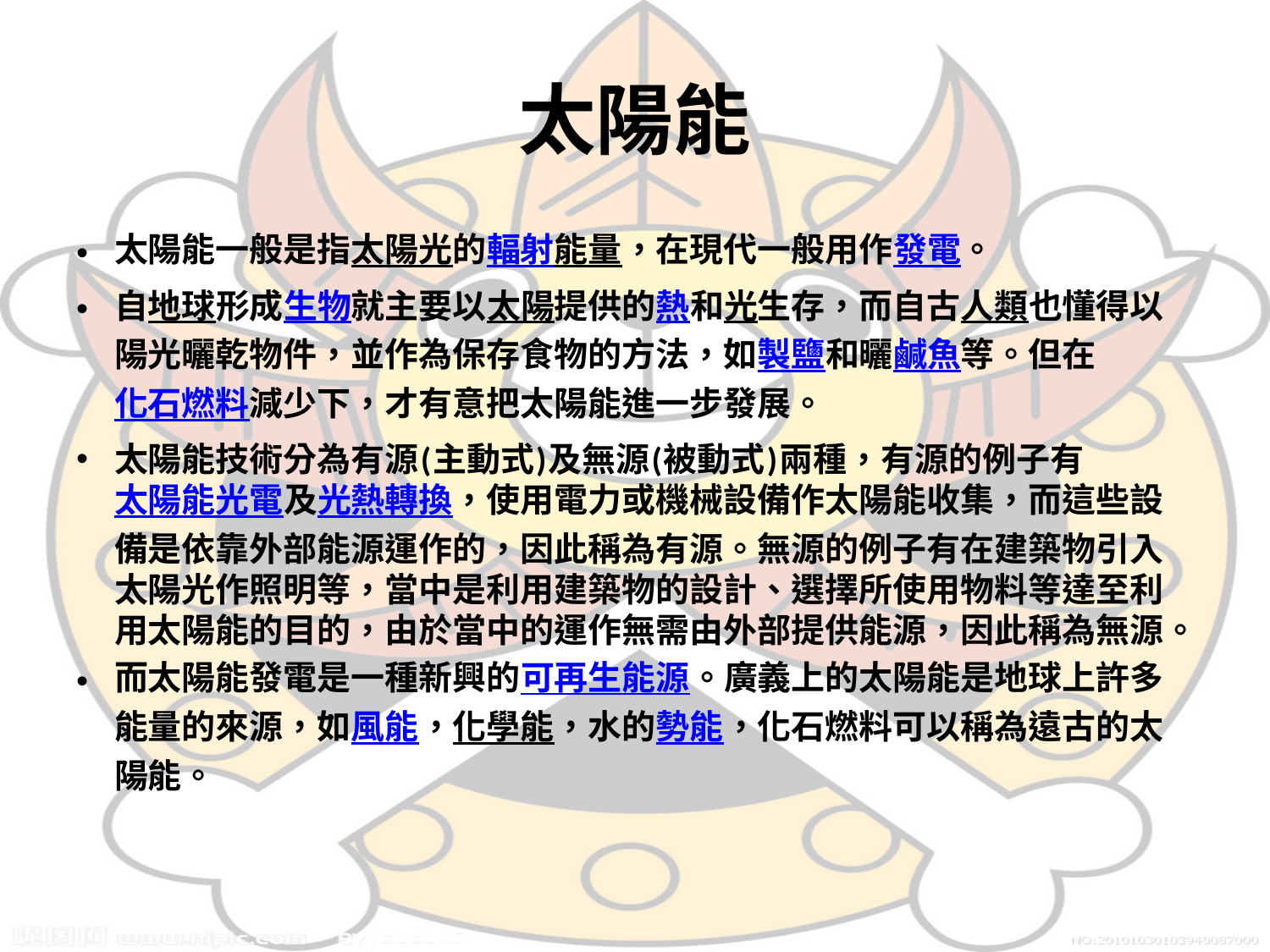

# 太陽能
太陽能一般是指太陽光的輻射能量，在現代一般用作發電。
自地球形成生物就主要以太陽提供的熱和光生存，而自古人類也懂得以陽光曬乾物件，並作為保存食物的方法，如製鹽和曬鹹魚等。但在化石燃料減少下，才有意把太陽能進一步發展。
太陽能技術分為有源(主動式)及無源(被動式)兩種，有源的例子有太陽能光電及光熱轉換，使用電力或機械設備作太陽能收集，而這些設備是依靠外部能源運作的，因此稱為有源。無源的例子有在建築物引入太陽光作照明等，當中是利用建築物的設計、選擇所使用物料等達至利用太陽能的目的，由於當中的運作無需由外部提供能源，因此稱為無源。
而太陽能發電是一種新興的可再生能源。廣義上的太陽能是地球上許多能量的來源，如風能，化學能，水的勢能，化石燃料可以稱為遠古的太陽能。